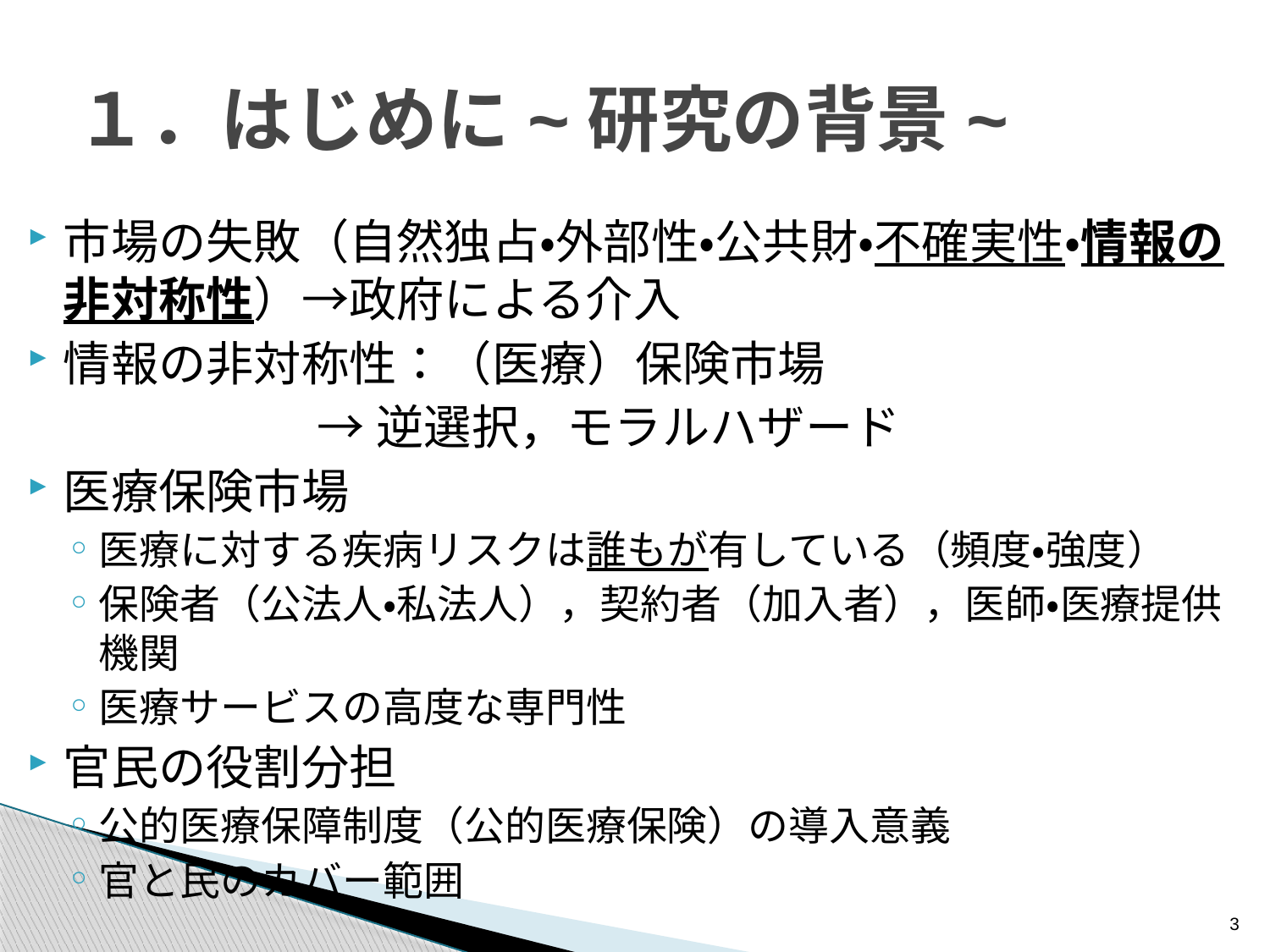

# １．はじめに~研究の背景~
市場の失敗（自然独占・外部性・公共財・不確実性・情報の非対称性）→政府による介入
情報の非対称性：（医療）保険市場
			→逆選択，モラルハザード
医療保険市場
医療に対する疾病リスクは誰もが有している（頻度・強度）
保険者（公法人・私法人），契約者（加入者），医師・医療提供機関
医療サービスの高度な専門性
官民の役割分担
公的医療保障制度（公的医療保険）の導入意義
官と民のカバー範囲
3